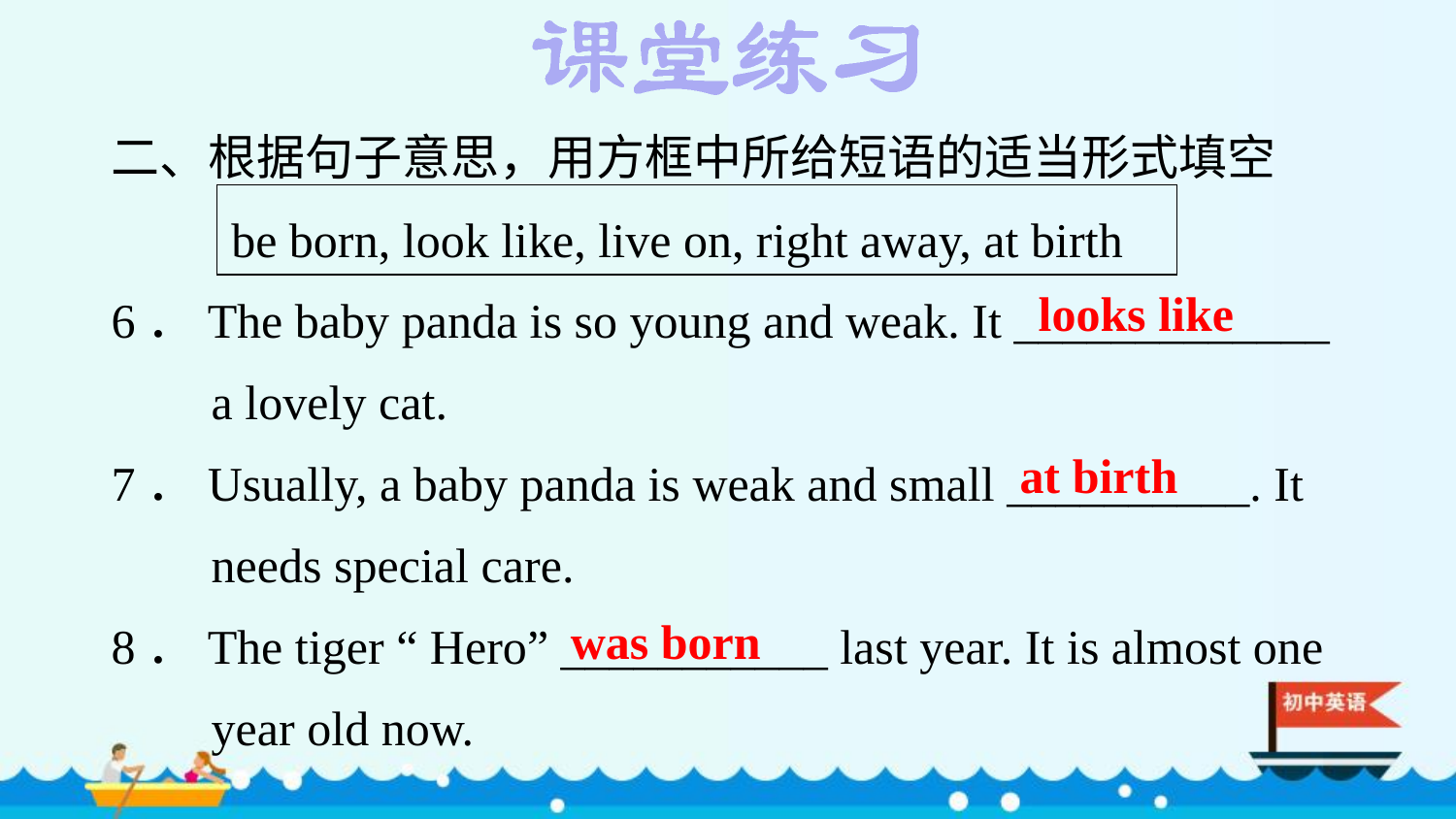

二、根据句子意思，用方框中所给短语的适当形式填空

6．The baby panda is so young and weak. It _____________ a lovely cat.
7．Usually, a baby panda is weak and small __________. It needs special care.
8．The tiger “ Hero” ___________ last year. It is almost one year old now.
be born, look like, live on, right away, at birth
looks like
at birth
was born